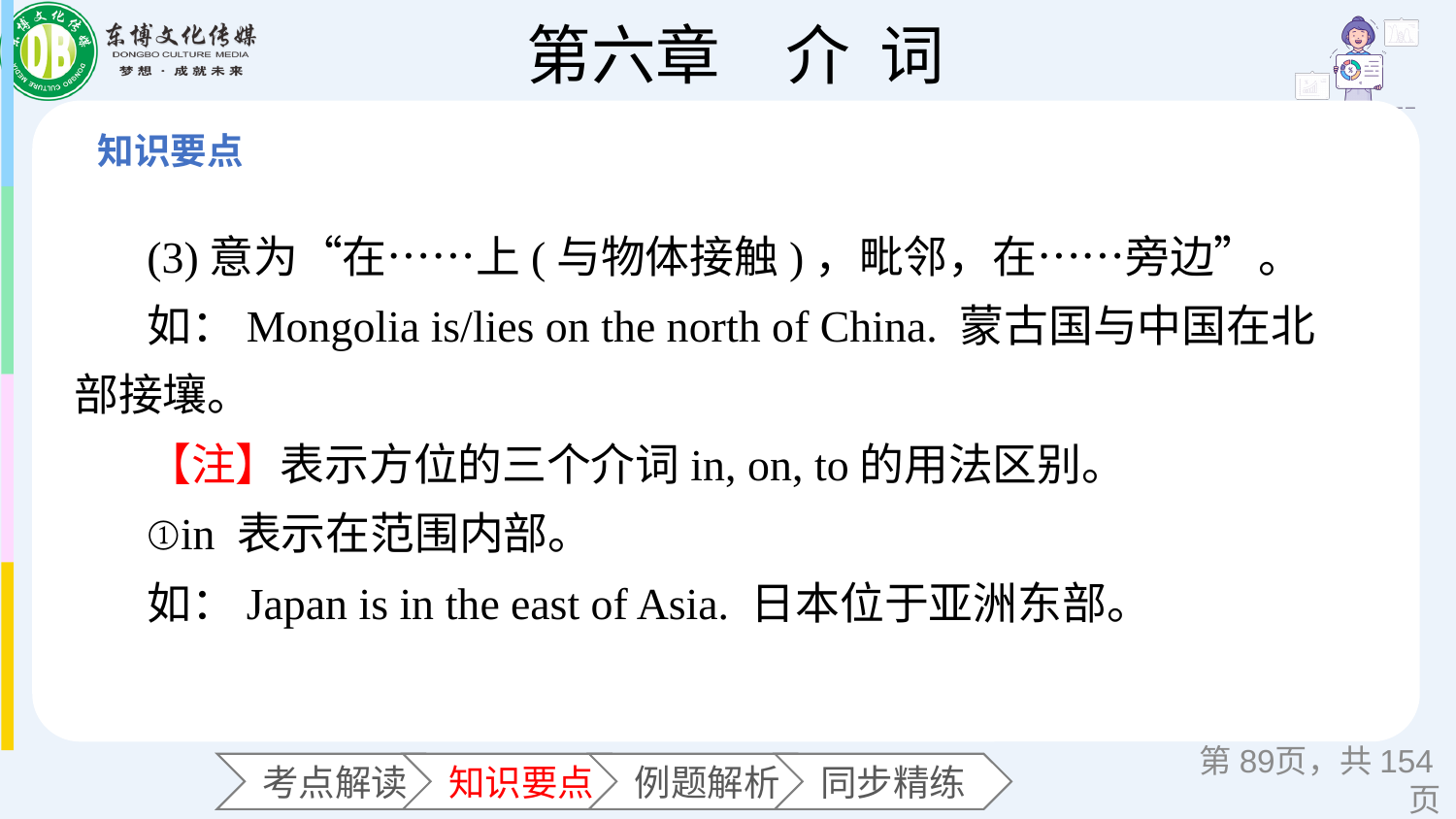

(3)意为“在……上(与物体接触)，毗邻，在……旁边”。
如：Mongolia is/lies on the north of China. 蒙古国与中国在北部接壤。
【注】表示方位的三个介词in, on, to的用法区别。
①in 表示在范围内部。
如：Japan is in the east of Asia. 日本位于亚洲东部。
第89页，共154页